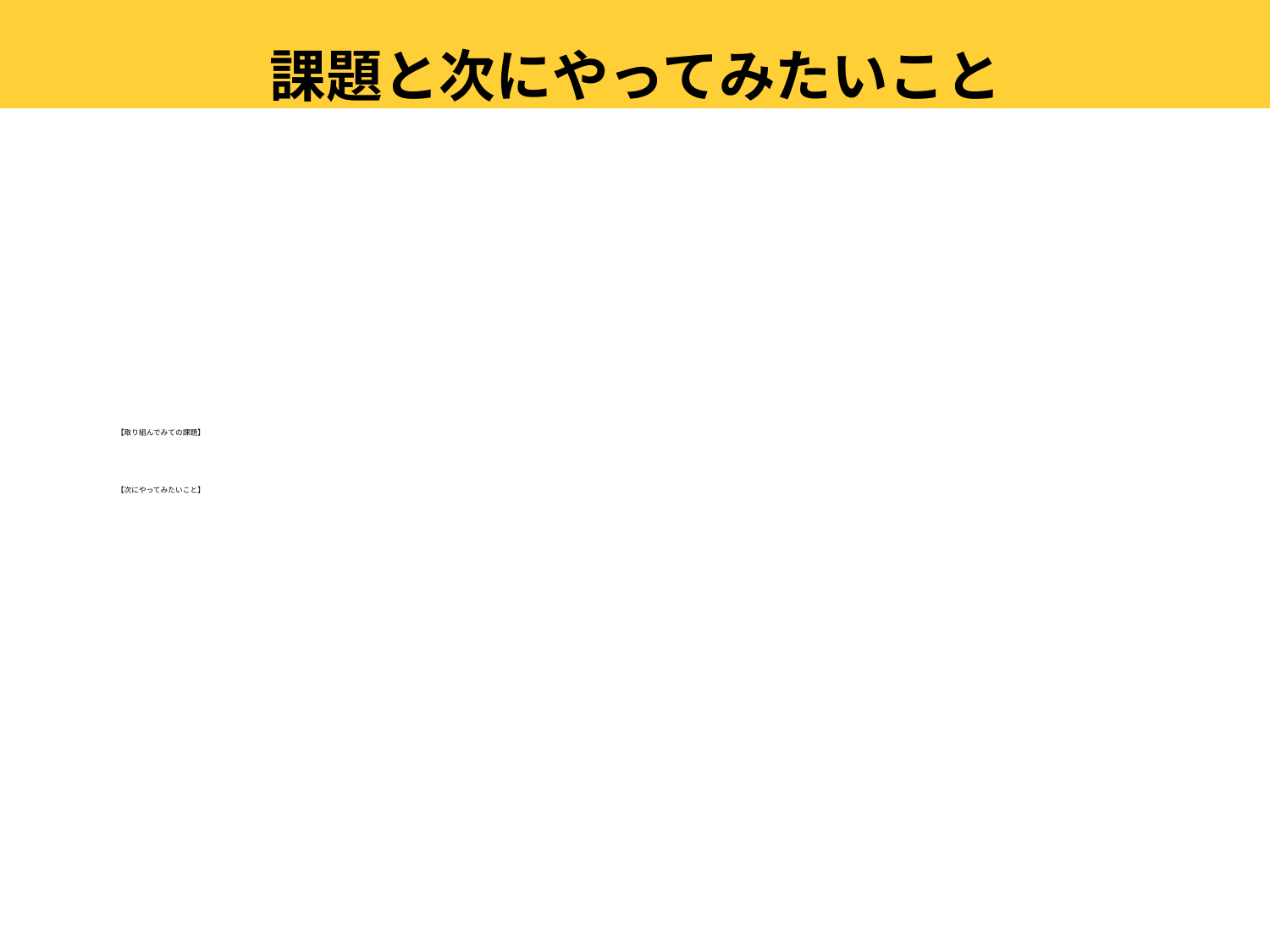

課題と次にやってみたいこと
# 【取り組んでみての課題】 　　 【次にやってみたいこと】